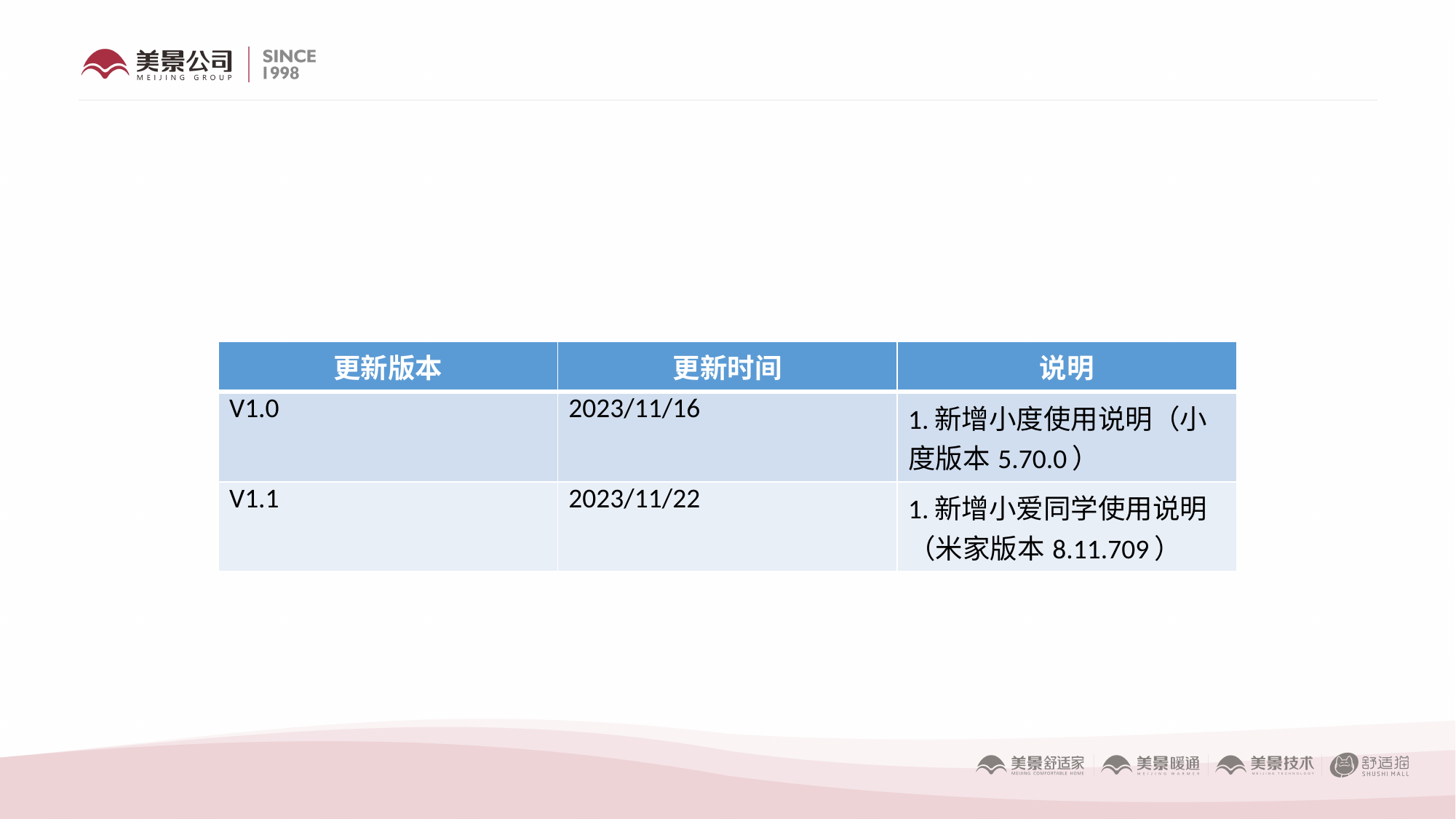

| 更新版本 | 更新时间 | 说明 |
| --- | --- | --- |
| V1.0 | 2023/11/16 | 1.新增小度使用说明（小度版本5.70.0） |
| V1.1 | 2023/11/22 | 1.新增小爱同学使用说明（米家版本8.11.709） |